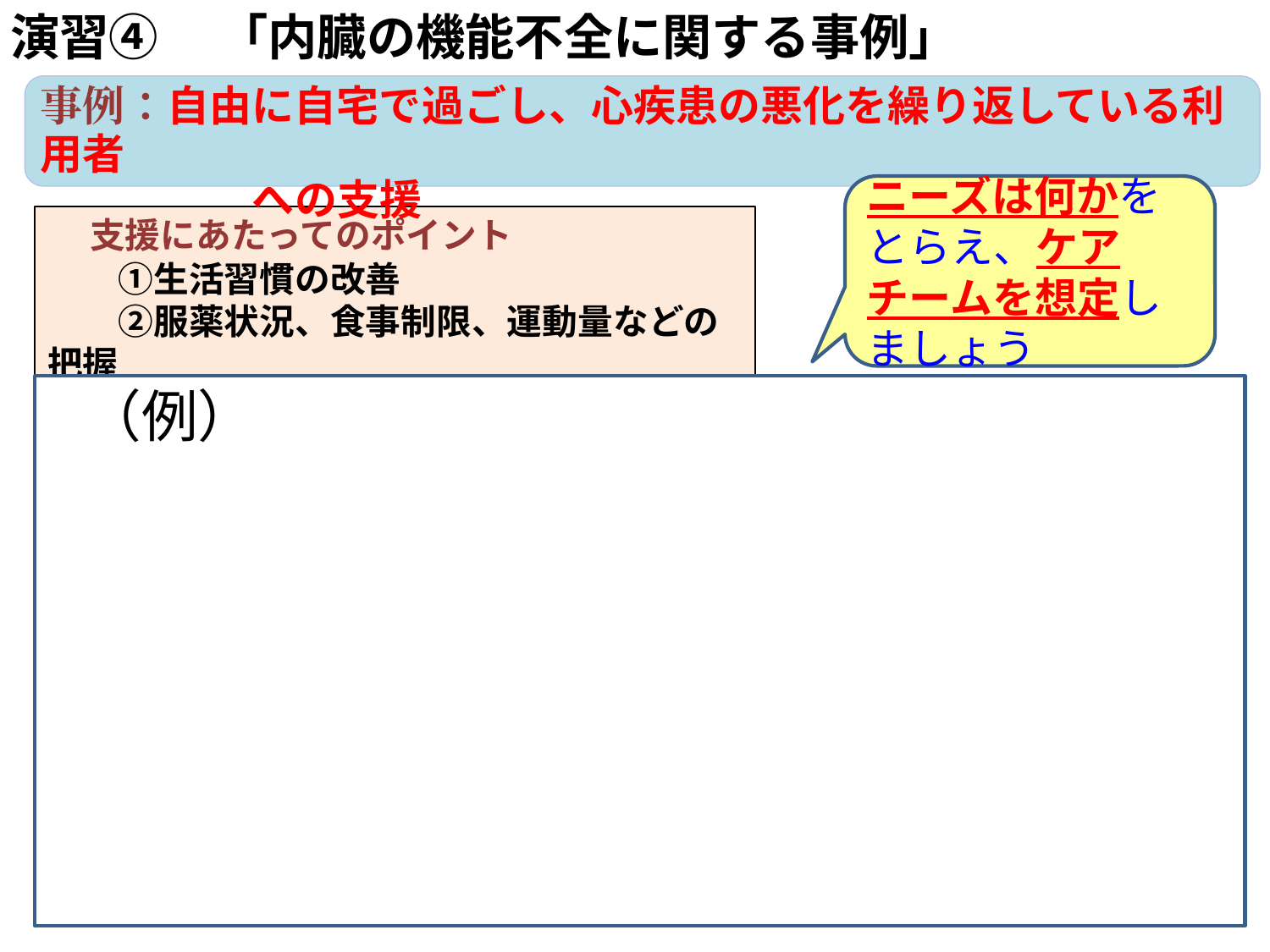

演習④　 「内臓の機能不全に関する事例」
事例：自由に自宅で過ごし、心疾患の悪化を繰り返している利用者
　　　　　への支援
ニーズは何かをとらえ、ケアチームを想定しましょう
　支援にあたってのポイント
　　①生活習慣の改善
　　②服薬状況、食事制限、運動量などの把握

（例）